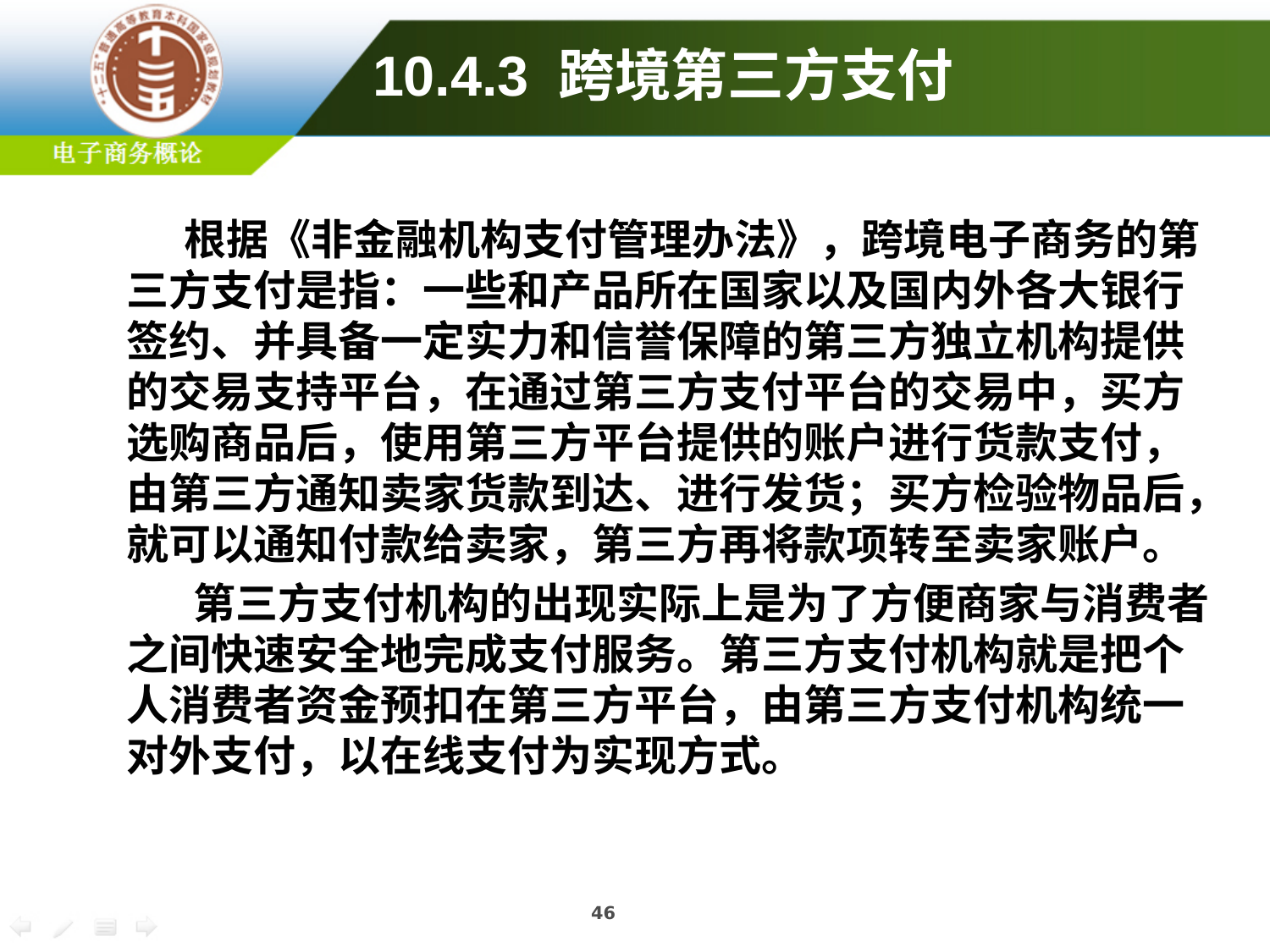

10.4.3 跨境第三方支付
          根据《非金融机构支付管理办法》，跨境电子商务的第三方支付是指：一些和产品所在国家以及国内外各大银行签约、并具备一定实力和信誉保障的第三方独立机构提供的交易支持平台，在通过第三方支付平台的交易中，买方选购商品后，使用第三方平台提供的账户进行货款支付，由第三方通知卖家货款到达、进行发货；买方检验物品后，就可以通知付款给卖家，第三方再将款项转至卖家账户。
           第三方支付机构的出现实际上是为了方便商家与消费者之间快速安全地完成支付服务。第三方支付机构就是把个人消费者资金预扣在第三方平台，由第三方支付机构统一对外支付，以在线支付为实现方式。

46